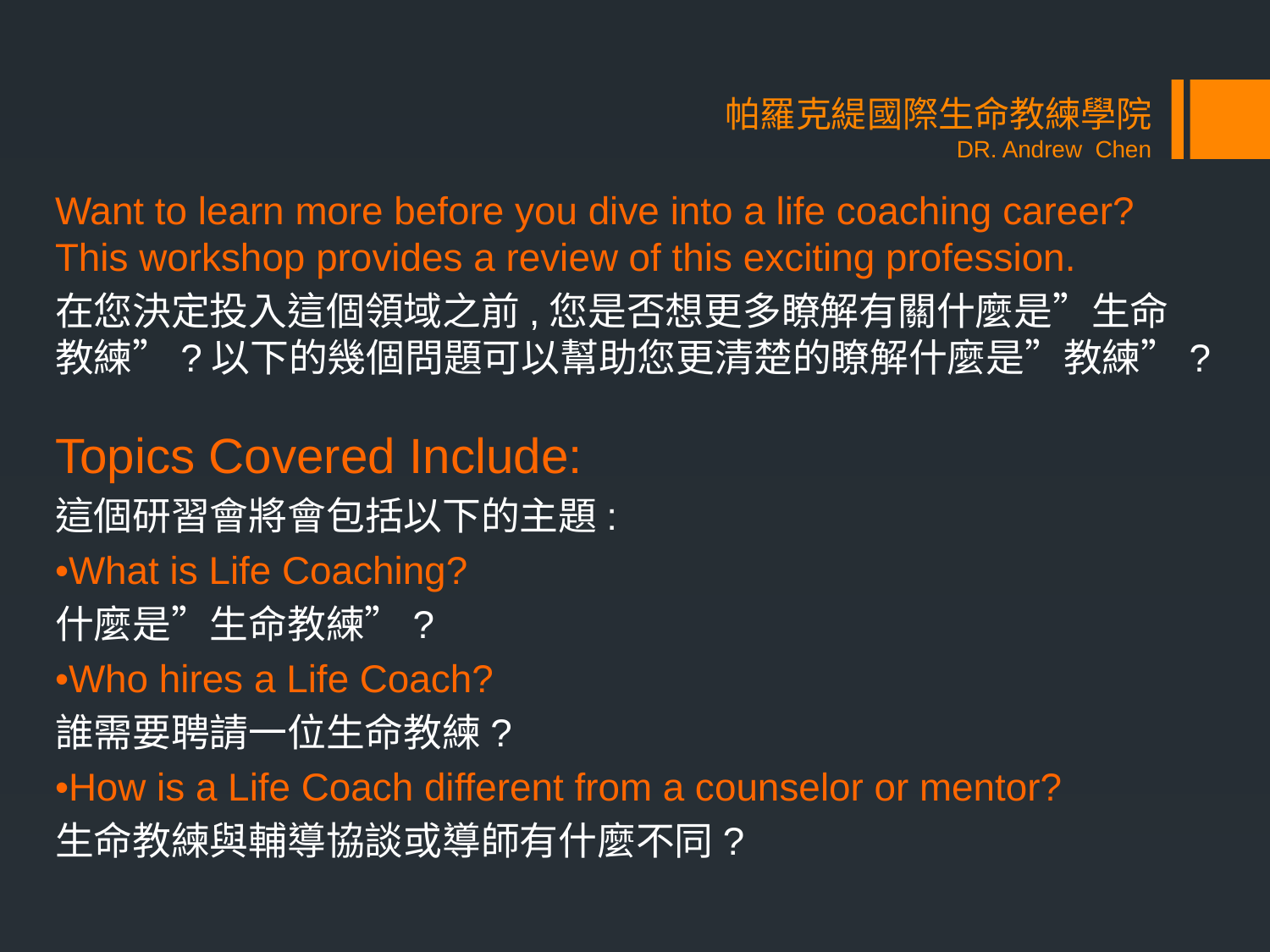

# 帕羅克緹國際生命教練學院 DR. Andrew  Chen
Want to learn more before you dive into a life coaching career? This workshop provides a review of this exciting profession.
在您決定投入這個領域之前,您是否想更多瞭解有關什麼是”生命教練”?以下的幾個問題可以幫助您更清楚的瞭解什麼是”教練”?

Topics Covered Include:
這個研習會將會包括以下的主題:
•What is Life Coaching?
什麼是”生命教練”?
•Who hires a Life Coach?
誰需要聘請一位生命教練?
•How is a Life Coach different from a counselor or mentor?
生命教練與輔導協談或導師有什麼不同?